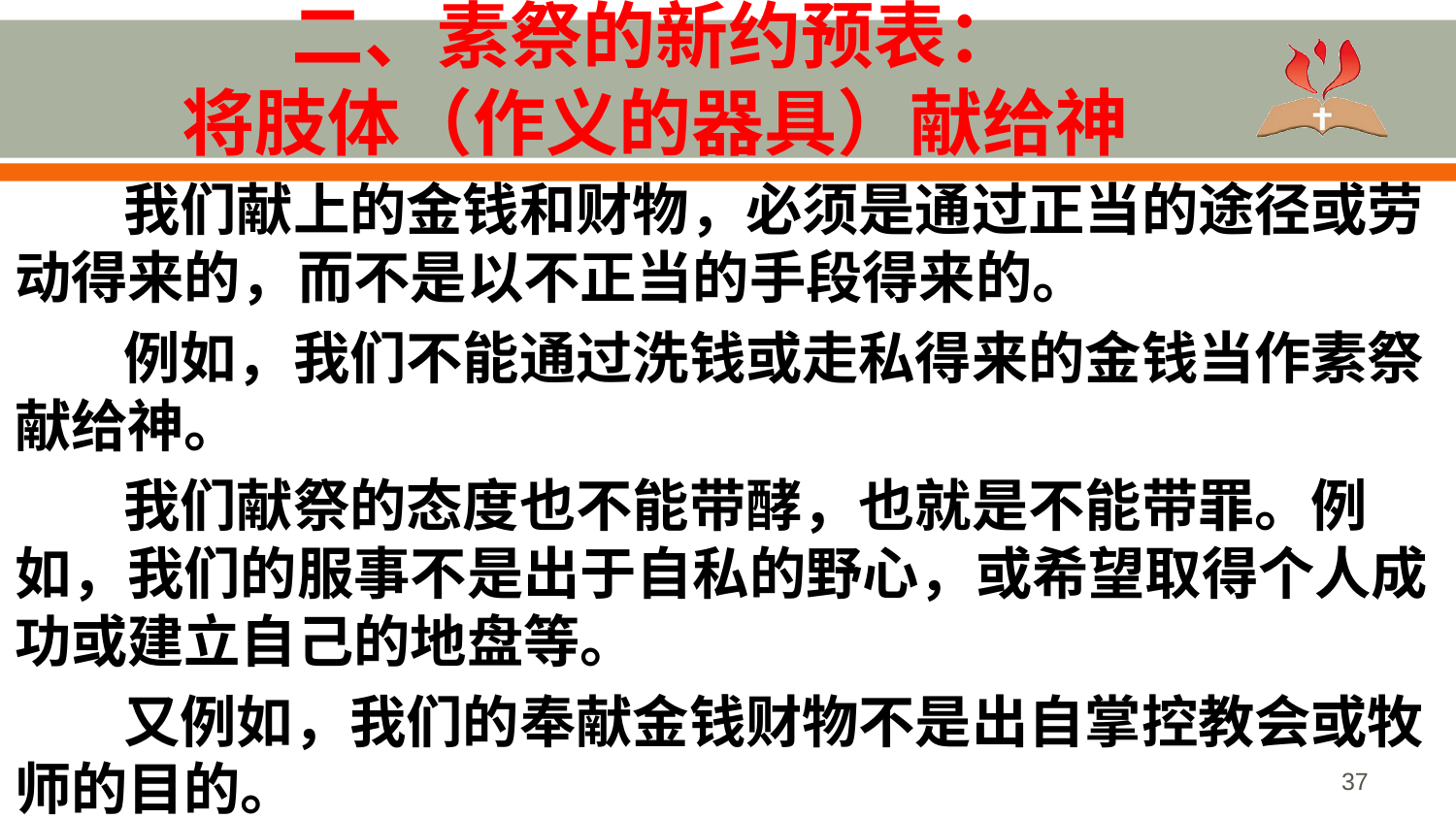

# 二、素祭的新约预表： 将肢体（作义的器具）献给神
我们献上的金钱和财物，必须是通过正当的途径或劳动得来的，而不是以不正当的手段得来的。
例如，我们不能通过洗钱或走私得来的金钱当作素祭献给神。
我们献祭的态度也不能带酵，也就是不能带罪。例如，我们的服事不是出于自私的野心，或希望取得个人成功或建立自己的地盘等。
又例如，我们的奉献金钱财物不是出自掌控教会或牧师的目的。

37